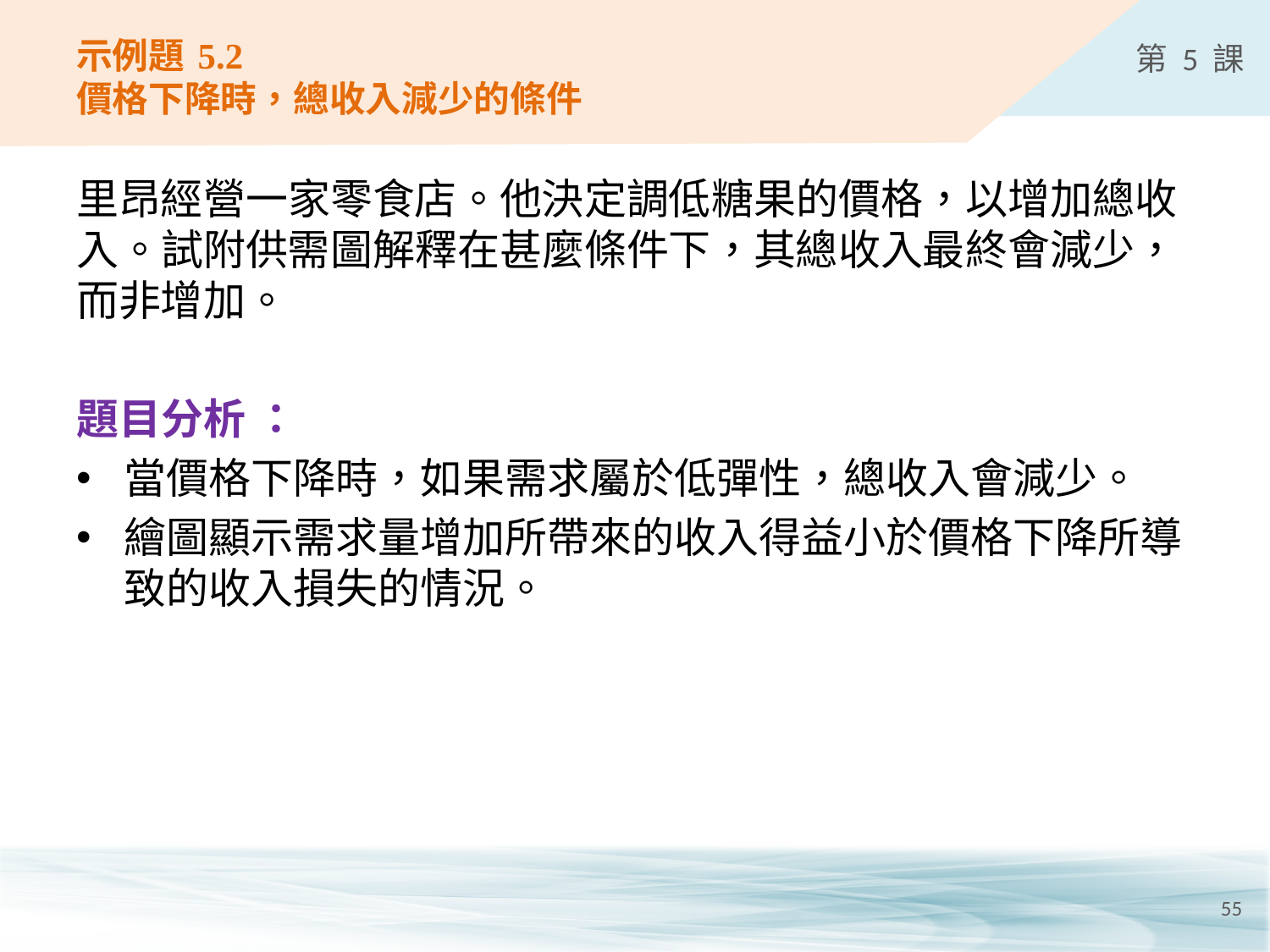

# 示例題 5.2 價格下降時，總收入減少的條件
里昂經營一家零食店。他決定調低糖果的價格，以增加總收入。試附供需圖解釋在甚麼條件下，其總收入最終會減少，而非增加。

題目分析 ：
當價格下降時，如果需求屬於低彈性，總收入會減少。
繪圖顯示需求量增加所帶來的收入得益小於價格下降所導致的收入損失的情況。
55